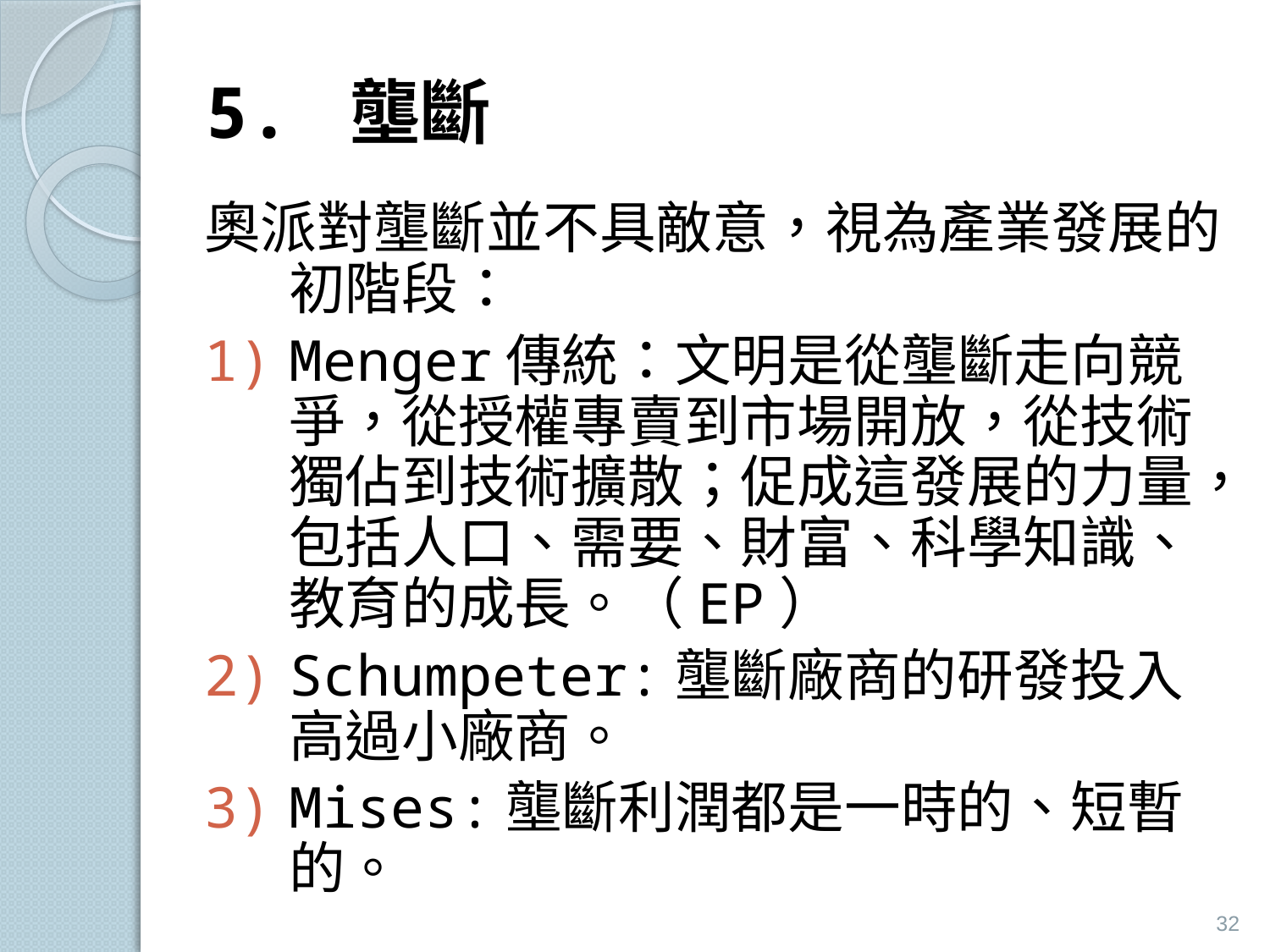

# 5. 壟斷
奧派對壟斷並不具敵意，視為產業發展的初階段：
Menger傳統：文明是從壟斷走向競爭，從授權專賣到市場開放，從技術獨佔到技術擴散；促成這發展的力量，包括人口、需要、財富、科學知識、教育的成長。（EP）
Schumpeter:壟斷廠商的研發投入高過小廠商。
Mises:壟斷利潤都是一時的、短暫的。
32